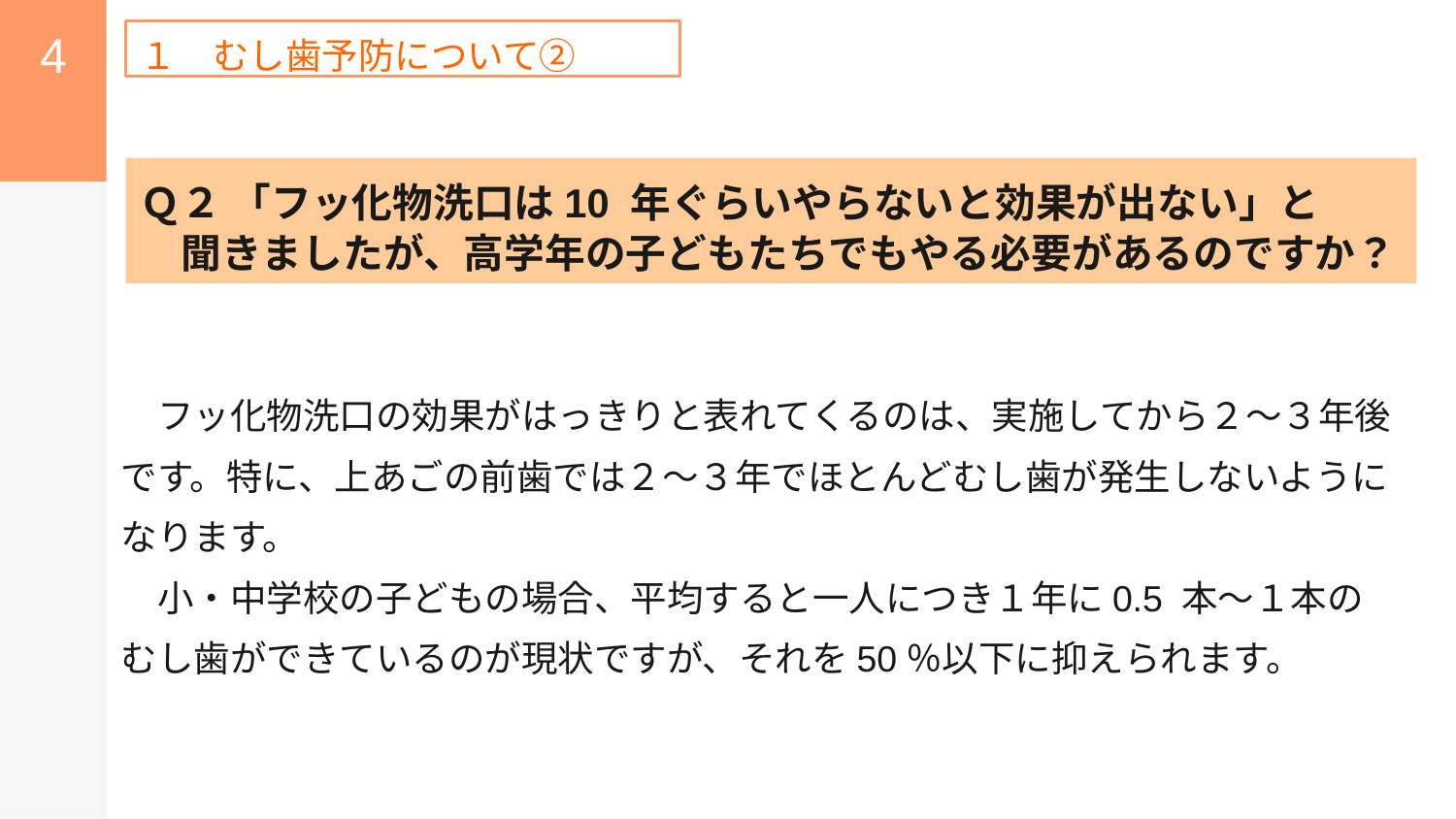

4
１　むし歯予防について②
Ｑ２ 「フッ化物洗口は10 年ぐらいやらないと効果が出ない」と
　聞きましたが、高学年の子どもたちでもやる必要があるのですか？
　フッ化物洗口の効果がはっきりと表れてくるのは、実施してから２～３年後
です。特に、上あごの前歯では２～３年でほとんどむし歯が発生しないように
なります。
　小・中学校の子どもの場合、平均すると一人につき１年に0.5 本～１本の
むし歯ができているのが現状ですが、それを50％以下に抑えられます。